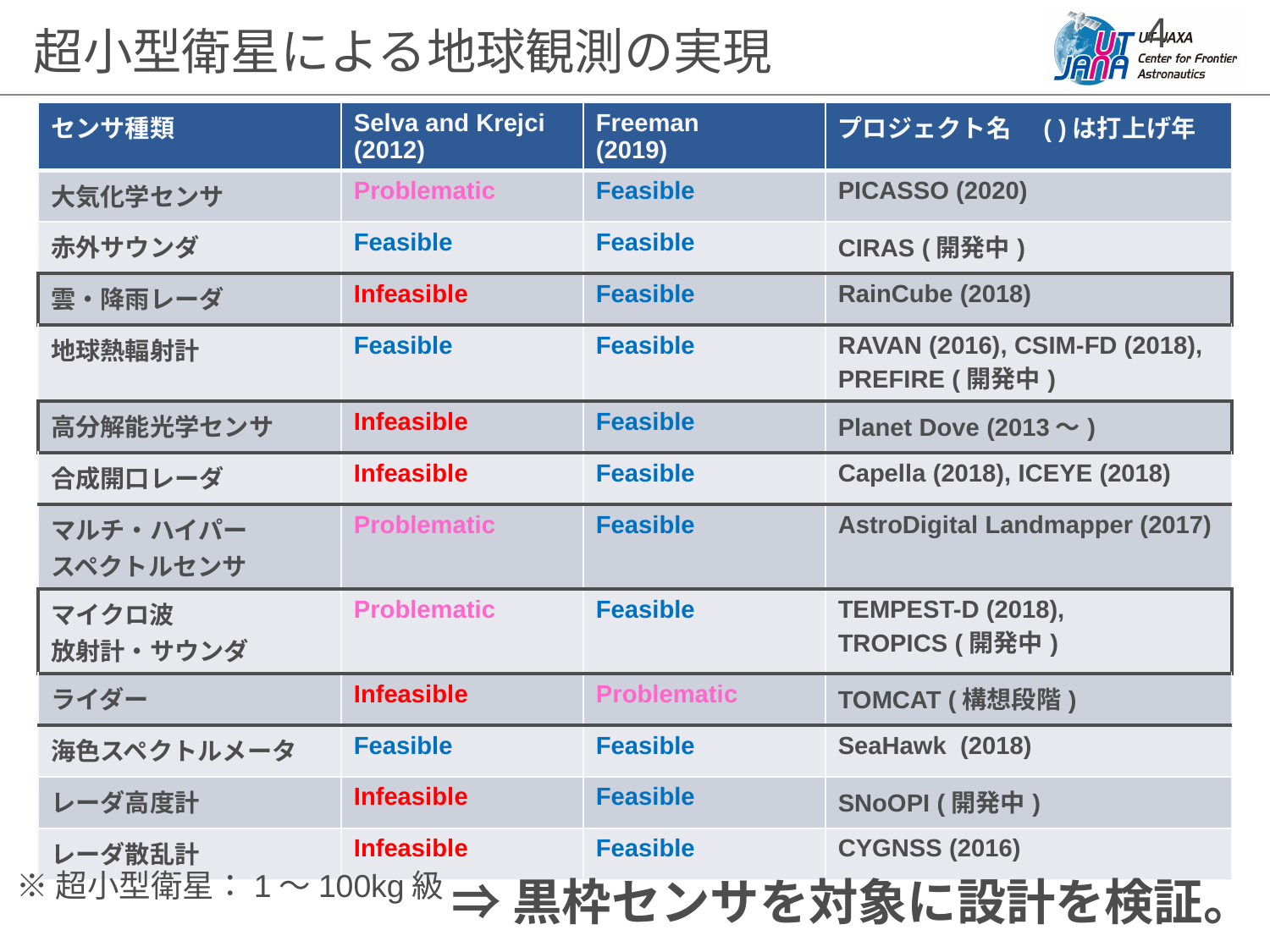

超小型衛星による地球観測の実現
| センサ種類 | Selva and Krejci (2012) | Freeman (2019) | プロジェクト名　( )は打上げ年 |
| --- | --- | --- | --- |
| 大気化学センサ | Problematic | Feasible | PICASSO (2020) |
| 赤外サウンダ | Feasible | Feasible | CIRAS (開発中) |
| 雲・降雨レーダ | Infeasible | Feasible | RainCube (2018) |
| 地球熱輻射計 | Feasible | Feasible | RAVAN (2016), CSIM-FD (2018), PREFIRE (開発中) |
| 高分解能光学センサ | Infeasible | Feasible | Planet Dove (2013～) |
| 合成開口レーダ | Infeasible | Feasible | Capella (2018), ICEYE (2018) |
| マルチ・ハイパー スペクトルセンサ | Problematic | Feasible | AstroDigital Landmapper (2017) |
| マイクロ波 放射計・サウンダ | Problematic | Feasible | TEMPEST-D (2018), TROPICS (開発中) |
| ライダー | Infeasible | Problematic | TOMCAT (構想段階) |
| 海色スペクトルメータ | Feasible | Feasible | SeaHawk (2018) |
| レーダ高度計 | Infeasible | Feasible | SNoOPI (開発中) |
| レーダ散乱計 | Infeasible | Feasible | CYGNSS (2016) |
※超小型衛星：1～100kg級
# ⇒黒枠センサを対象に設計を検証。